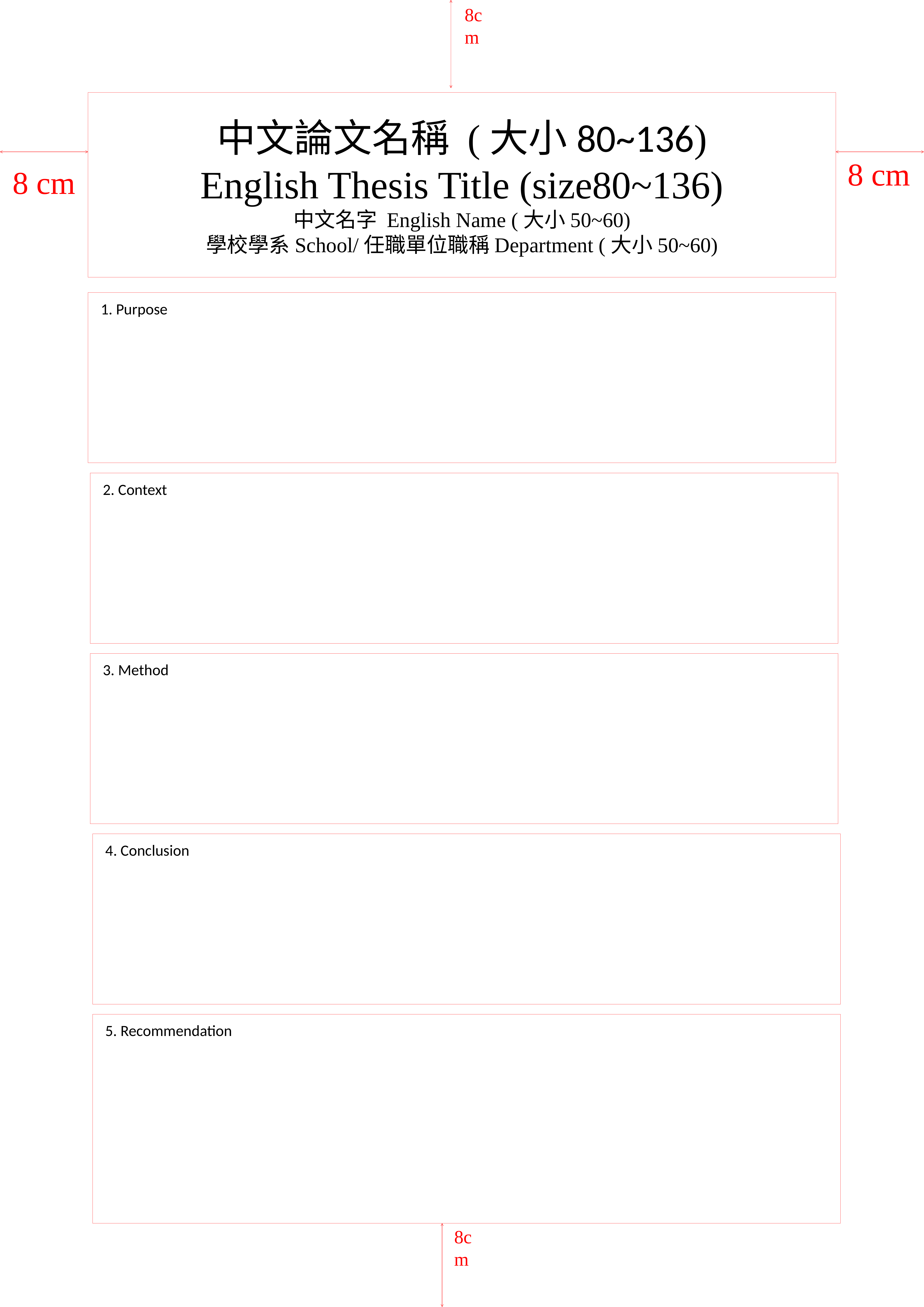

8cm
# 中文論文名稱 (大小80~136) English Thesis Title (size80~136) 中文名字 English Name (大小50~60) 學校學系School/任職單位職稱Department (大小50~60)
8 cm
8 cm
1. Purpose

2. Context

3. Method

4. Conclusion

5. Recommendation

8cm